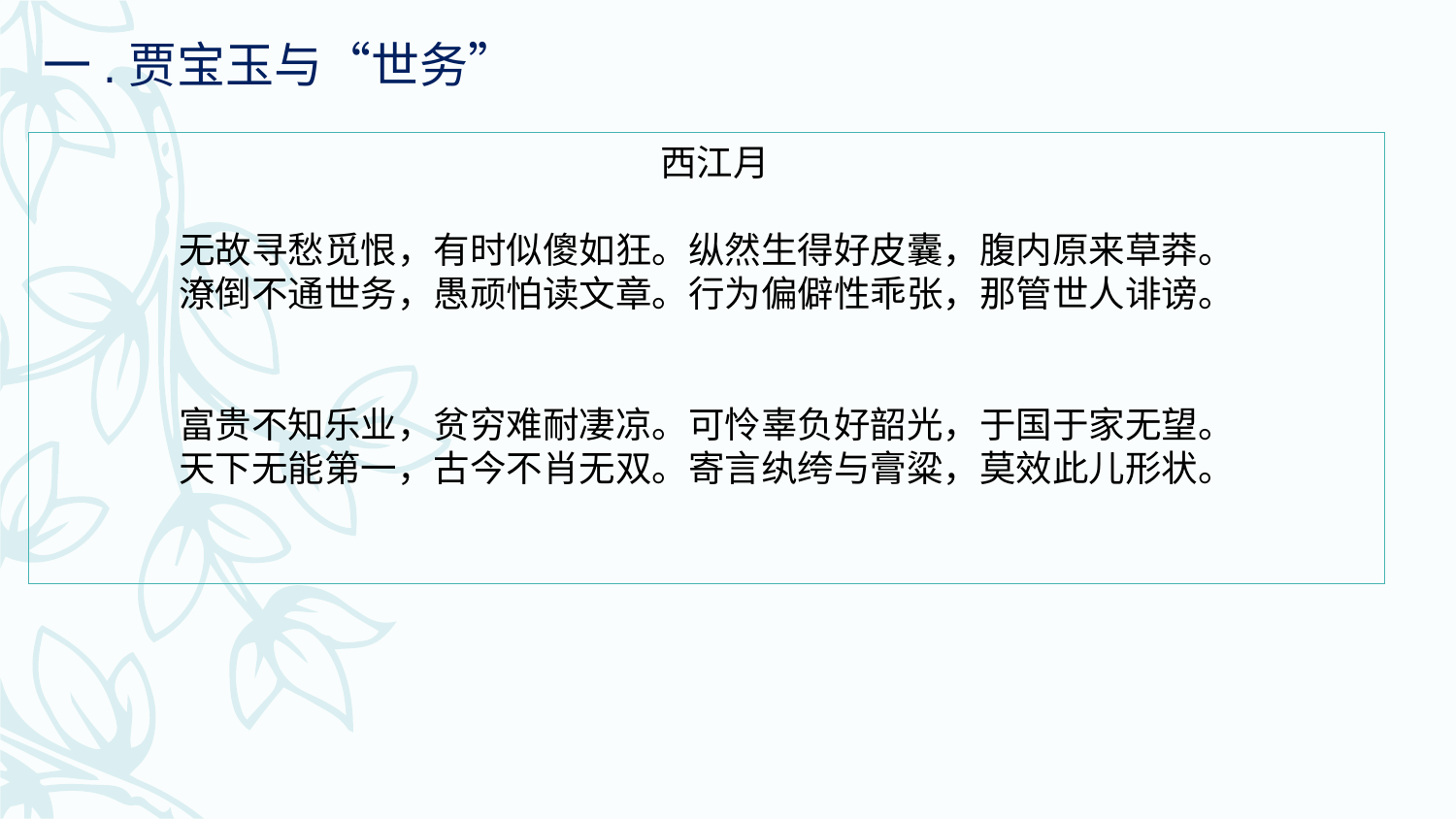

一.贾宝玉与“世务”
 西江月

无故寻愁觅恨，有时似傻如狂。纵然生得好皮囊，腹内原来草莽。
潦倒不通世务，愚顽怕读文章。行为偏僻性乖张，那管世人诽谤。

富贵不知乐业，贫穷难耐凄凉。可怜辜负好韶光，于国于家无望。
天下无能第一，古今不肖无双。寄言纨绔与膏粱，莫效此儿形状。